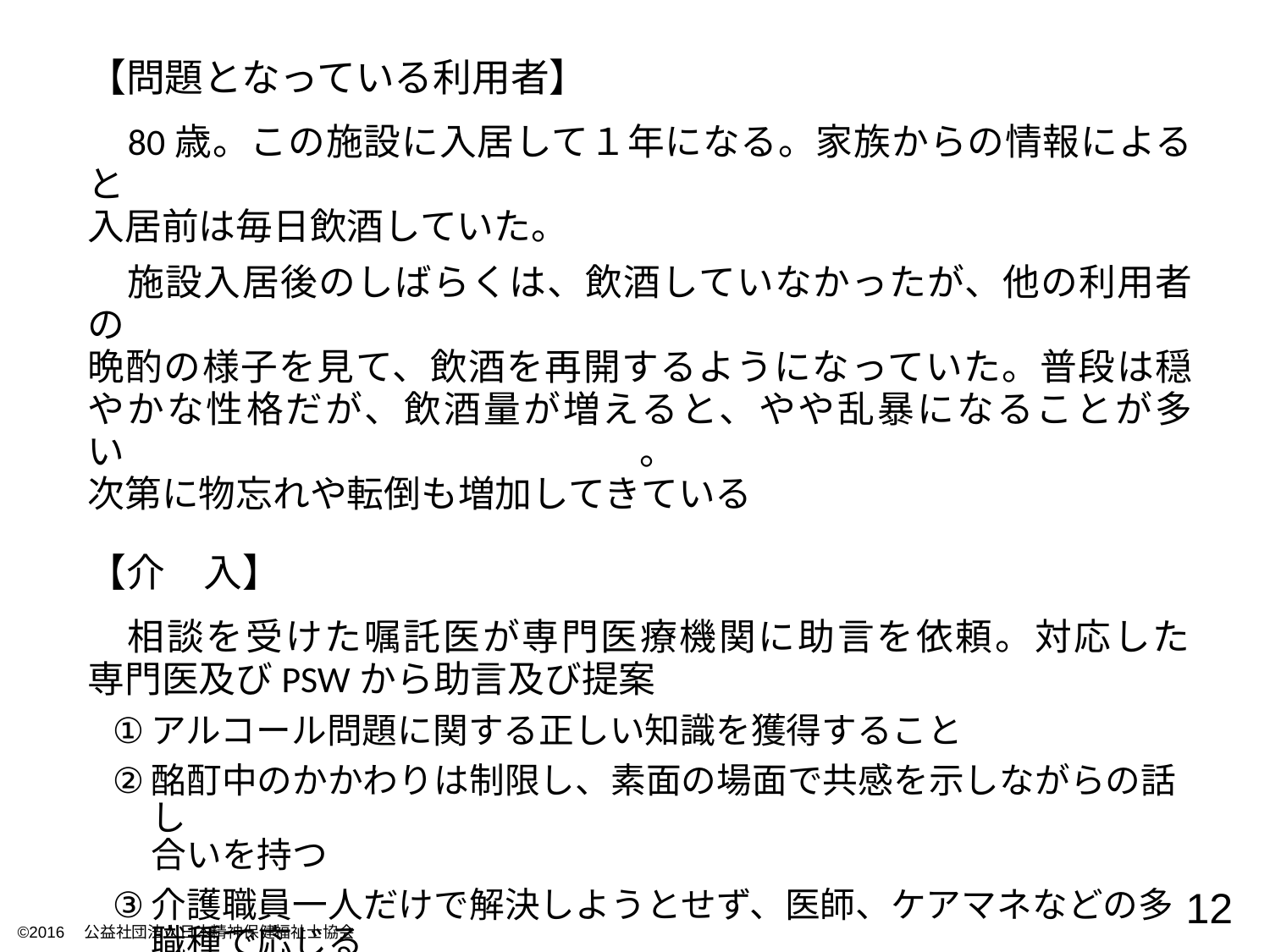

【問題となっている利用者】
80歳。この施設に入居して１年になる。家族からの情報によると
入居前は毎日飲酒していた。
施設入居後のしばらくは、飲酒していなかったが、他の利用者の
晩酌の様子を見て、飲酒を再開するようになっていた。普段は穏やかな性格だが、飲酒量が増えると、やや乱暴になることが多い。
次第に物忘れや転倒も増加してきている
【介　入】
相談を受けた嘱託医が専門医療機関に助言を依頼。対応した
専門医及びPSWから助言及び提案
アルコール問題に関する正しい知識を獲得すること
酩酊中のかかわりは制限し、素面の場面で共感を示しながらの話し
合いを持つ
介護職員一人だけで解決しようとせず、医師、ケアマネなどの多職種で応じる
心身の状態を観察し、必要に応じて専門治療に繋ぐこと
　　 →定期的に本人を含むケア会議を行い、節酒で経過観察中

12
©2016　公益社団法人日本精神保健福祉士協会